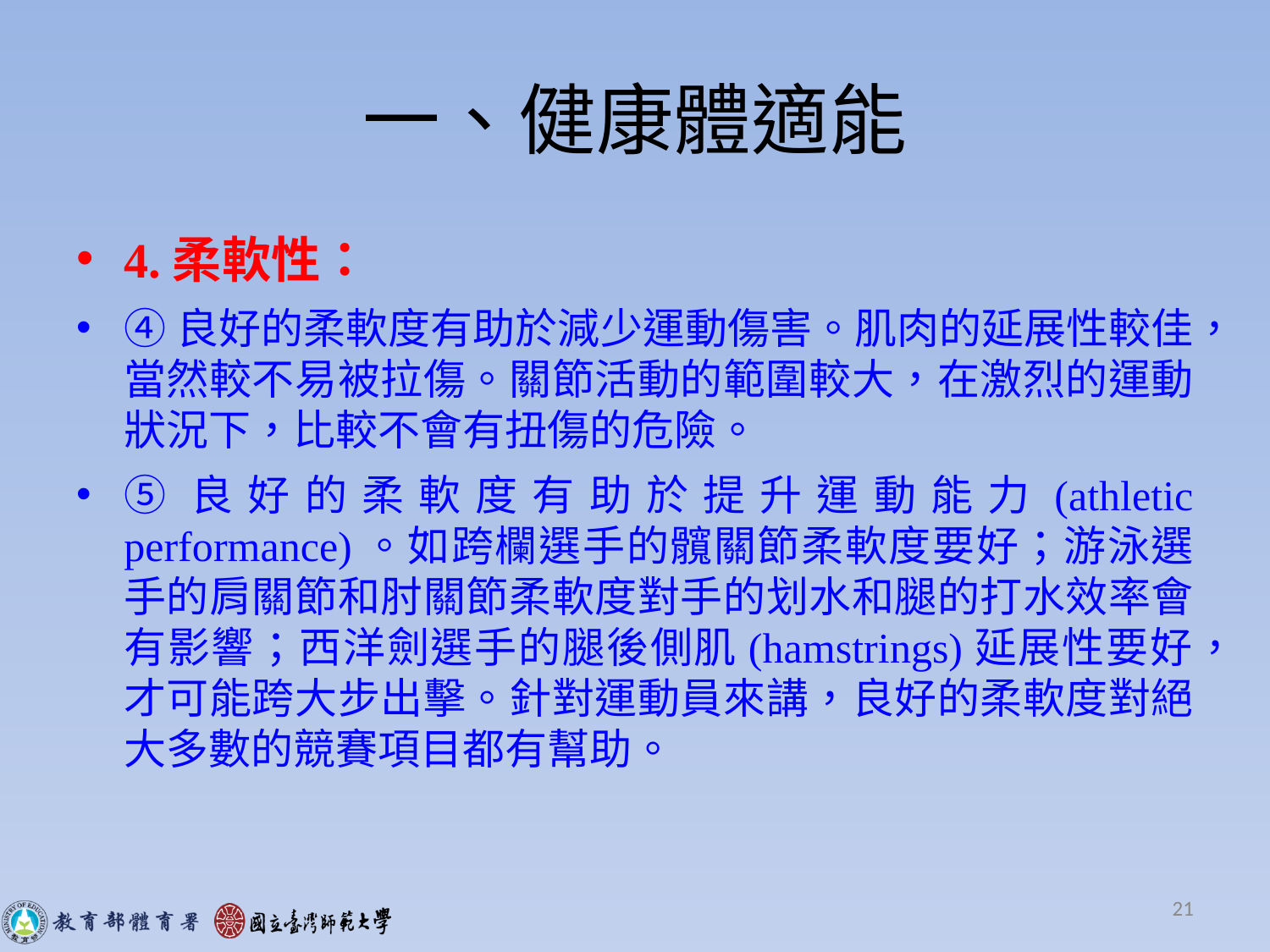

# 一、健康體適能
4.柔軟性：
④良好的柔軟度有助於減少運動傷害。肌肉的延展性較佳，當然較不易被拉傷。關節活動的範圍較大，在激烈的運動狀況下，比較不會有扭傷的危險。
⑤良好的柔軟度有助於提升運動能力(athletic performance)。如跨欄選手的髖關節柔軟度要好；游泳選手的肩關節和肘關節柔軟度對手的划水和腿的打水效率會有影響；西洋劍選手的腿後側肌(hamstrings)延展性要好，才可能跨大步出擊。針對運動員來講，良好的柔軟度對絕大多數的競賽項目都有幫助。
21